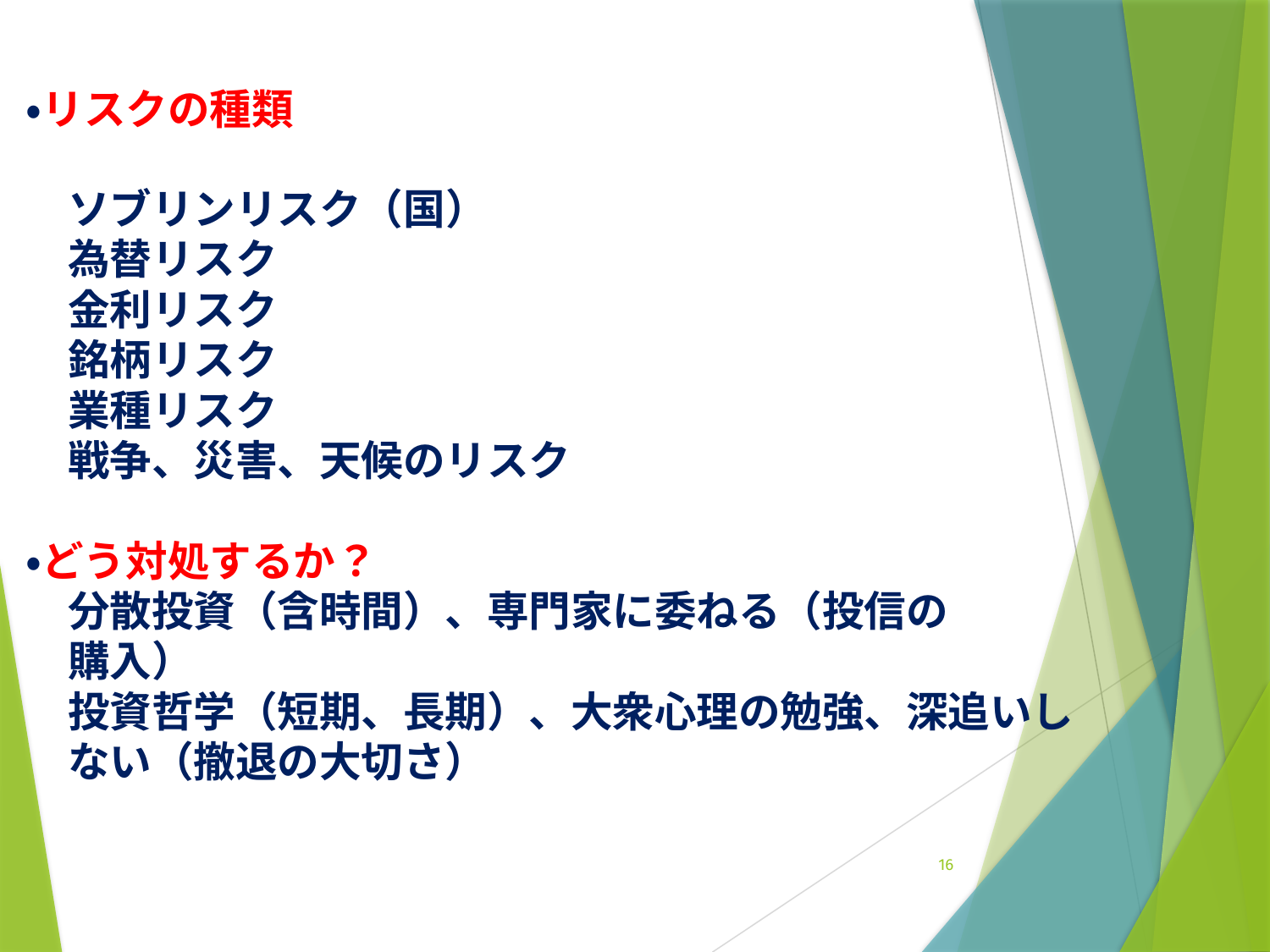

# ・リスクの種類 　ソブリンリスク（国） 　為替リスク 　金利リスク 　銘柄リスク 　業種リスク 　戦争、災害、天候のリスク ・どう対処するか？ 　分散投資（含時間）、専門家に委ねる（投信の 　購入） 　投資哲学（短期、長期）、大衆心理の勉強、深追いし 　ない（撤退の大切さ）
16